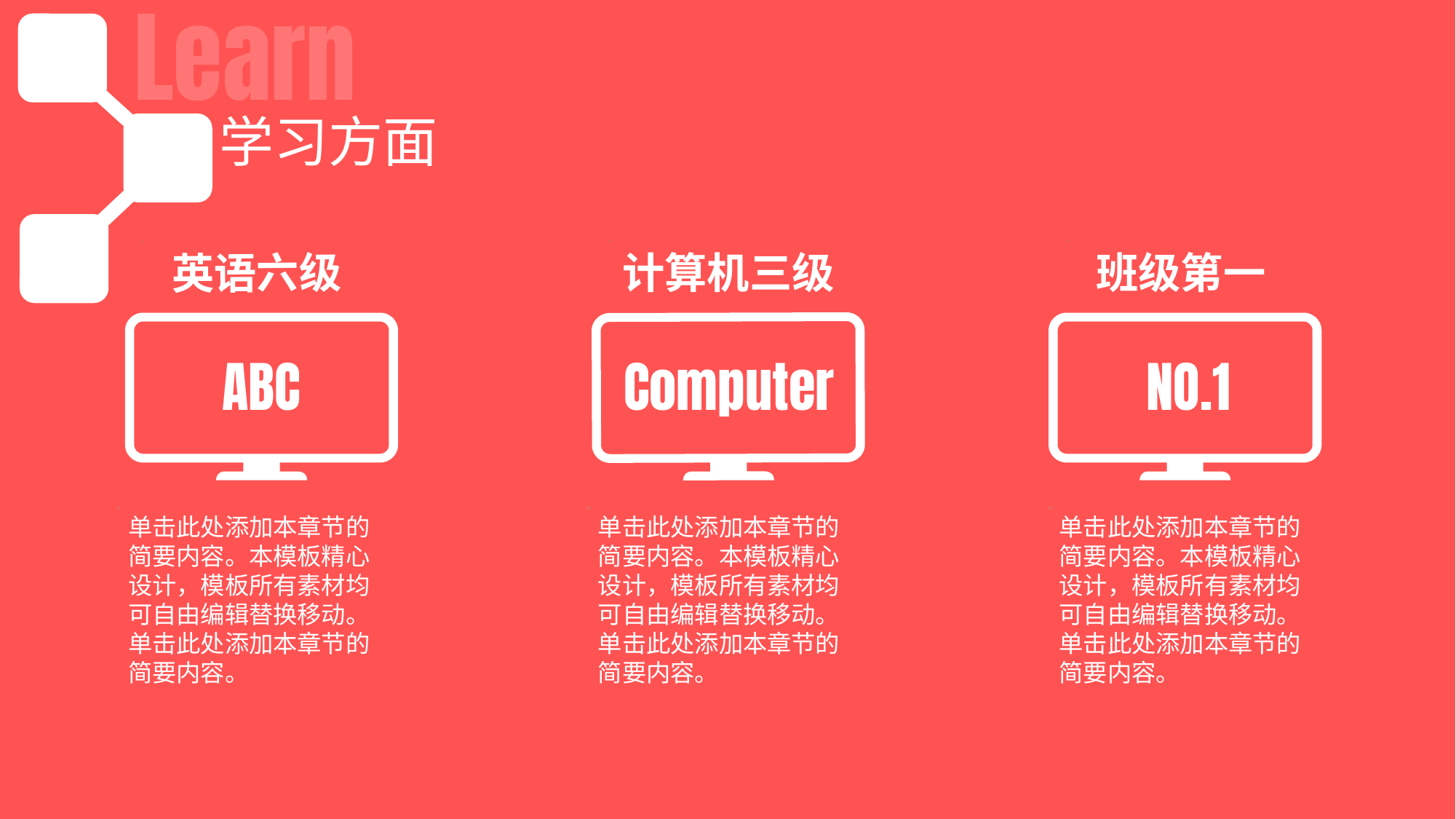

Learn
学习方面
英语六级
计算机三级
班级第一

ABC
Computer
NO.1
单击此处添加本章节的简要内容。本模板精心设计，模板所有素材均可自由编辑替换移动。单击此处添加本章节的简要内容。
单击此处添加本章节的简要内容。本模板精心设计，模板所有素材均可自由编辑替换移动。单击此处添加本章节的简要内容。
单击此处添加本章节的简要内容。本模板精心设计，模板所有素材均可自由编辑替换移动。单击此处添加本章节的简要内容。